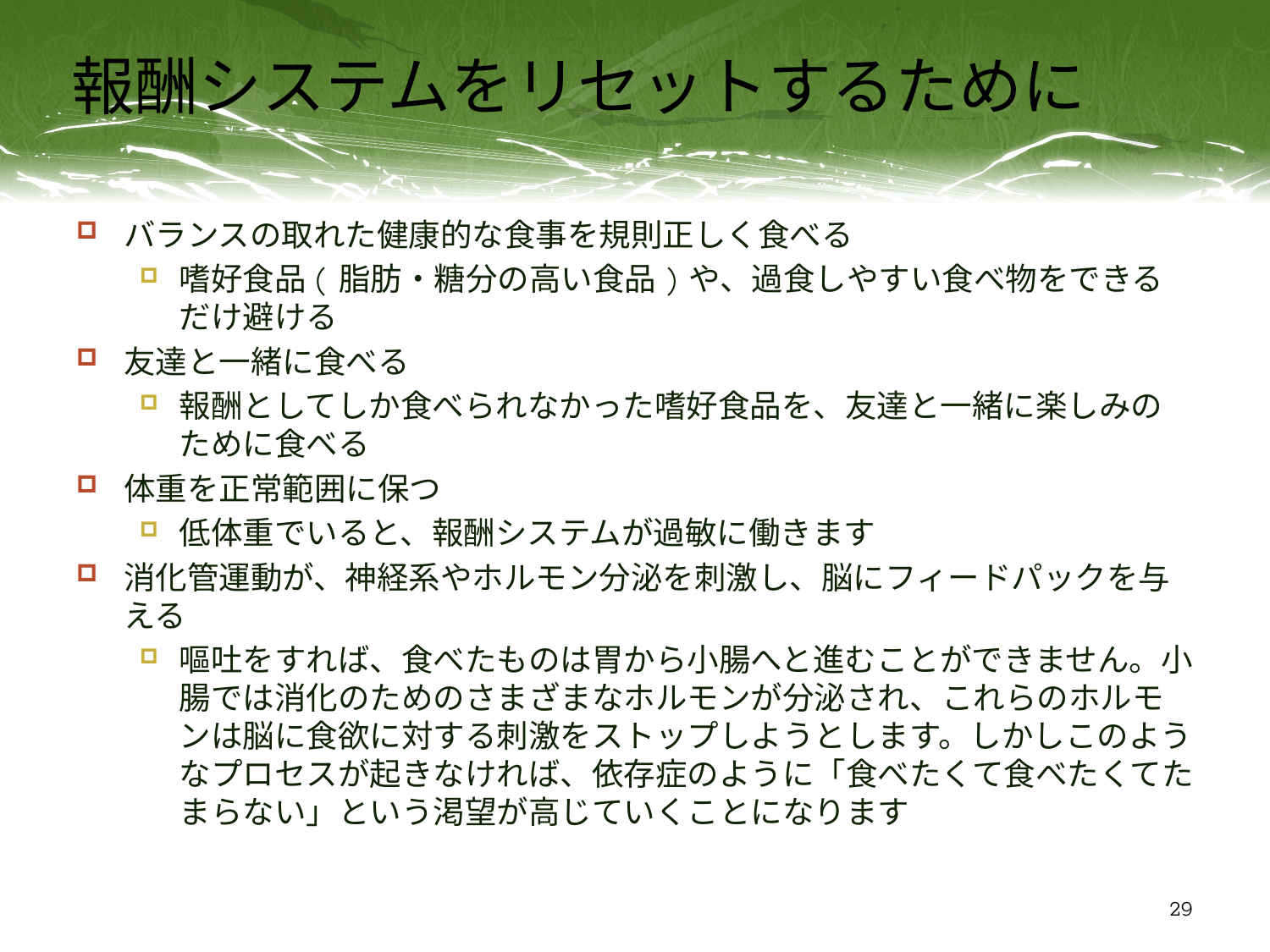

# 報酬システムをリセットするために
バランスの取れた健康的な食事を規則正しく食べる
嗜好食品(脂肪・糖分の高い食品)や、過食しやすい食べ物をできるだけ避ける
友達と一緒に食べる
報酬としてしか食べられなかった嗜好食品を、友達と一緒に楽しみのために食べる
体重を正常範囲に保つ
低体重でいると、報酬システムが過敏に働きます
消化管運動が、神経系やホルモン分泌を刺激し、脳にフィードパックを与える
嘔吐をすれば、食べたものは胃から小腸へと進むことができません。小腸では消化のためのさまざまなホルモンが分泌され、これらのホルモンは脳に食欲に対する刺激をストップしようとします。しかしこのようなプロセスが起きなければ、依存症のように「食べたくて食べたくてたまらない」という渇望が高じていくことになります
29